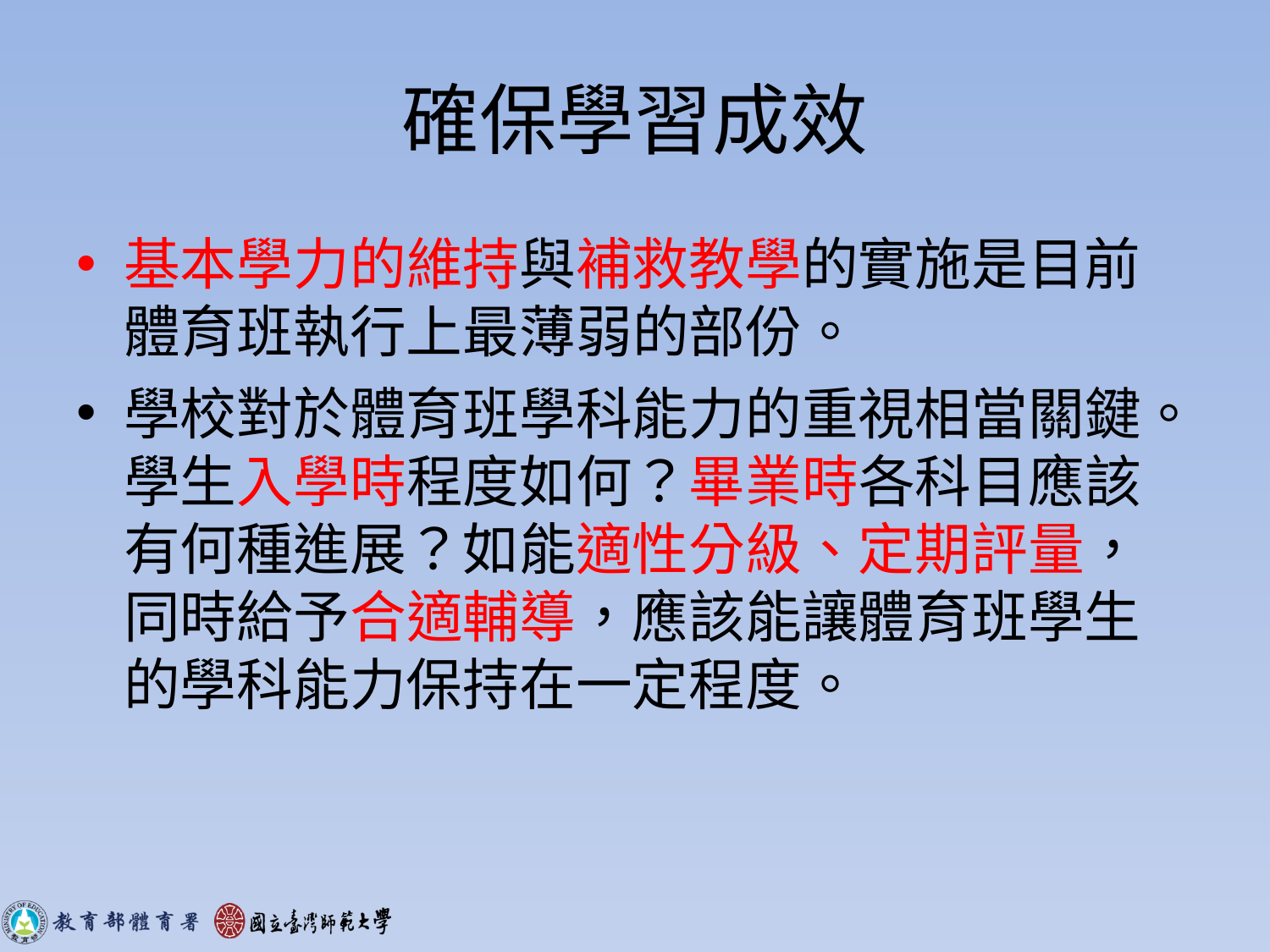

# 確保學習成效
基本學力的維持與補救教學的實施是目前體育班執行上最薄弱的部份。
學校對於體育班學科能力的重視相當關鍵。學生入學時程度如何？畢業時各科目應該有何種進展？如能適性分級、定期評量，同時給予合適輔導，應該能讓體育班學生的學科能力保持在一定程度。